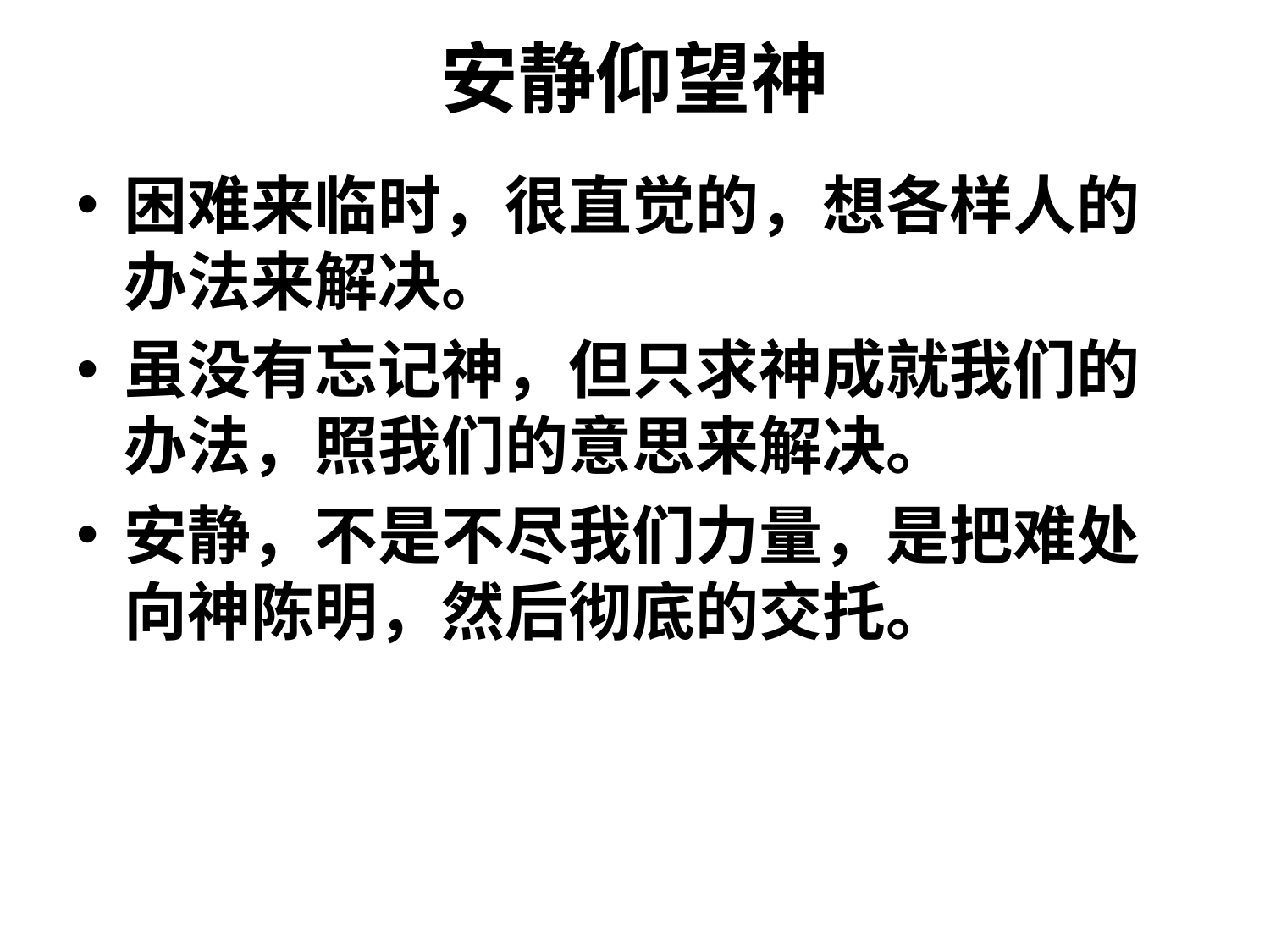

# 安静仰望神
困难来临时，很直觉的，想各样人的办法来解决。
虽没有忘记神，但只求神成就我们的办法，照我们的意思来解决。
安静，不是不尽我们力量，是把难处向神陈明，然后彻底的交托。